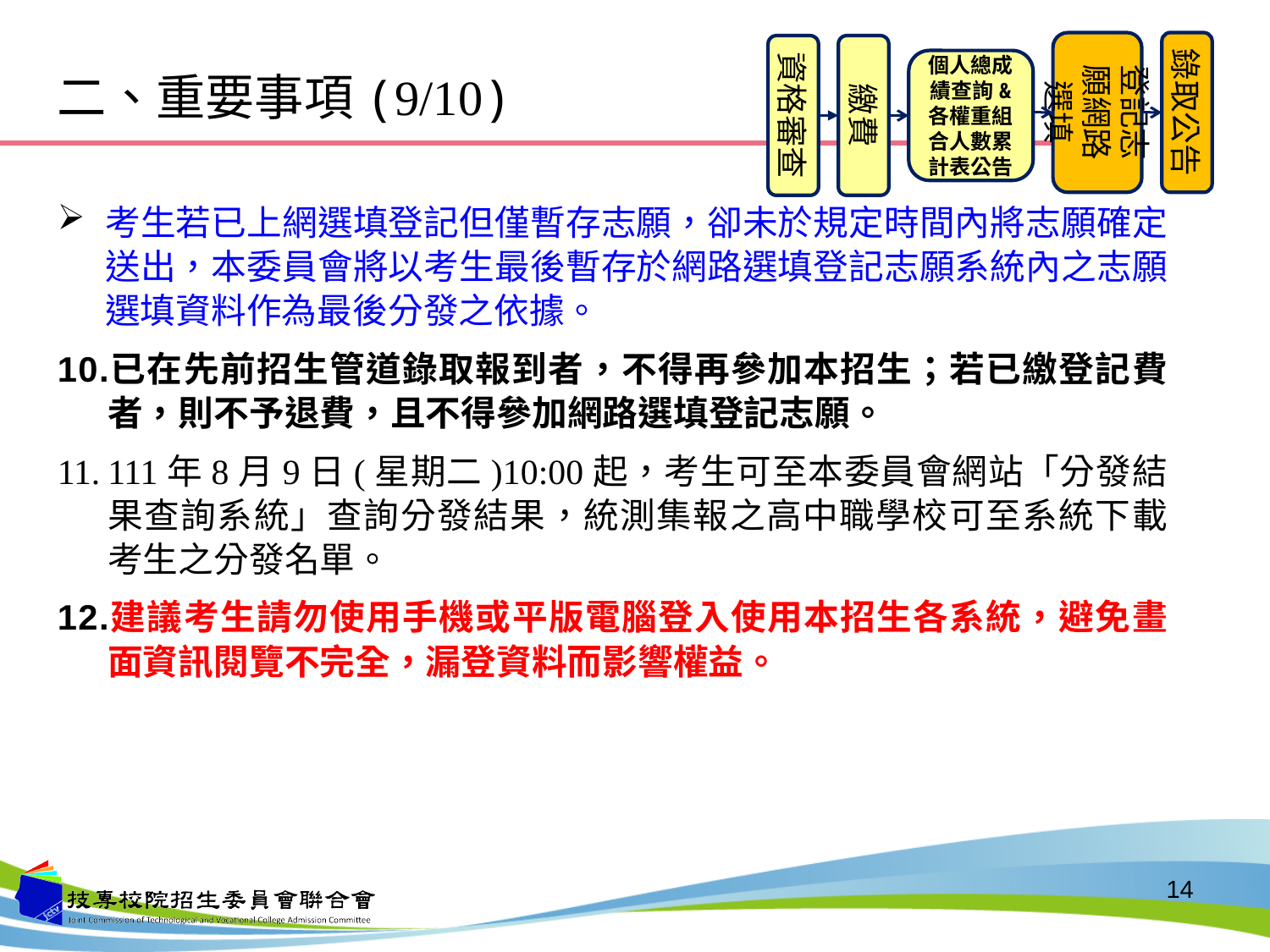

登記志願網路選填
錄取公告
資格審查
繳費
個人總成績查詢&
各權重組合人數累計表公告
二、重要事項(9/10)
考生若已上網選填登記但僅暫存志願，卻未於規定時間內將志願確定送出，本委員會將以考生最後暫存於網路選填登記志願系統內之志願選填資料作為最後分發之依據。
已在先前招生管道錄取報到者，不得再參加本招生；若已繳登記費者，則不予退費，且不得參加網路選填登記志願。
111年8月9日(星期二)10:00起，考生可至本委員會網站「分發結果查詢系統」查詢分發結果，統測集報之高中職學校可至系統下載考生之分發名單。
建議考生請勿使用手機或平版電腦登入使用本招生各系統，避免畫面資訊閱覽不完全，漏登資料而影響權益。
14